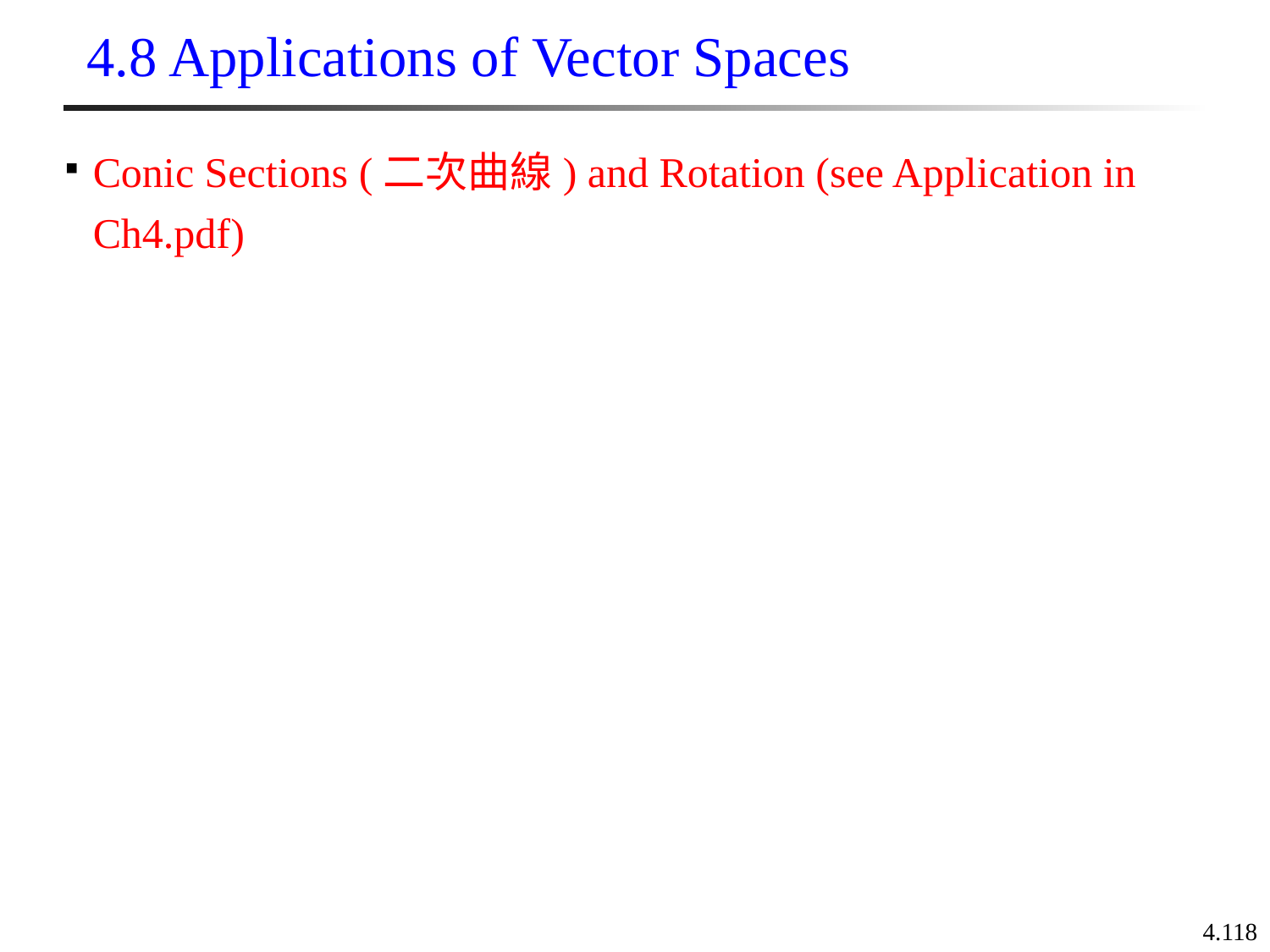

# 4.8 Applications of Vector Spaces
Conic Sections (二次曲線) and Rotation (see Application in Ch4.pdf)